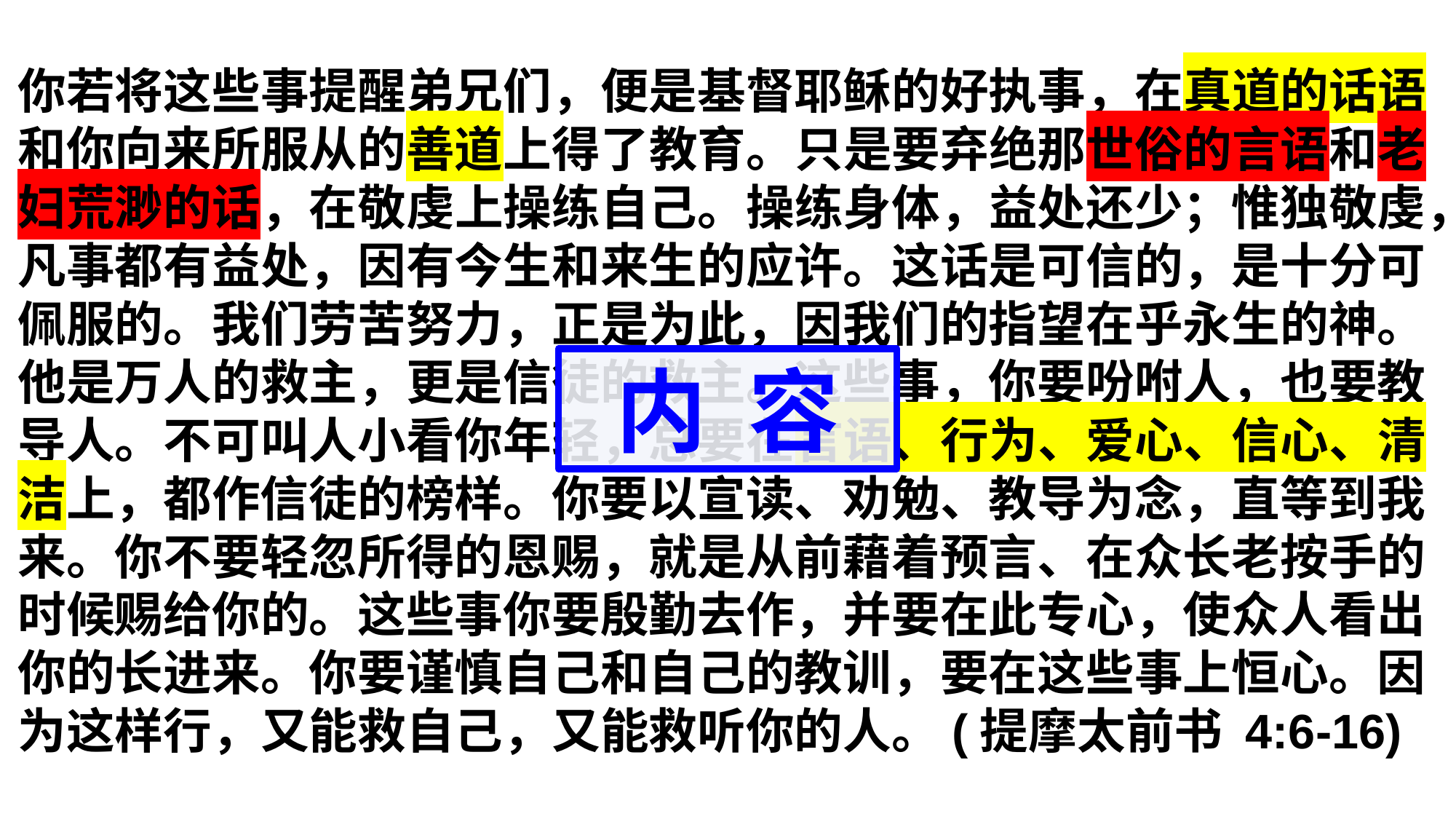

你若将这些事提醒弟兄们，便是基督耶稣的好执事，在真道的话语和你向来所服从的善道上得了教育。只是要弃绝那世俗的言语和老妇荒渺的话，在敬虔上操练自己。操练身体，益处还少；惟独敬虔，凡事都有益处，因有今生和来生的应许。这话是可信的，是十分可佩服的。我们劳苦努力，正是为此，因我们的指望在乎永生的神。他是万人的救主，更是信徒的救主。这些事，你要吩咐人，也要教导人。不可叫人小看你年轻，总要在言语、行为、爱心、信心、清洁上，都作信徒的榜样。你要以宣读、劝勉、教导为念，直等到我来。你不要轻忽所得的恩赐，就是从前藉着预言、在众长老按手的时候赐给你的。这些事你要殷勤去作，并要在此专心，使众人看出你的长进来。你要谨慎自己和自己的教训，要在这些事上恒心。因为这样行，又能救自己，又能救听你的人。(提摩太前书 4:6-16)
内  容